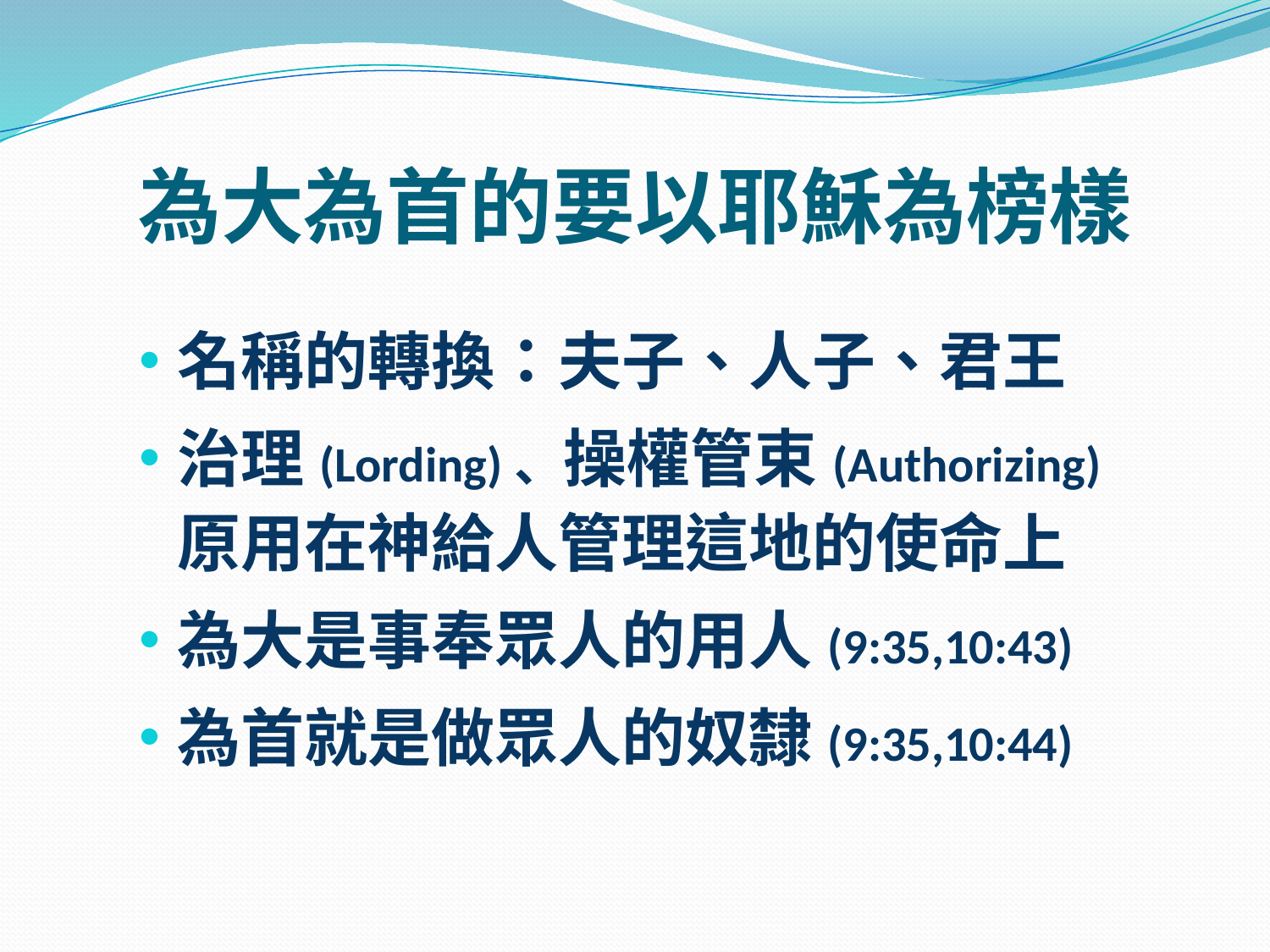

# 為大為首的要以耶穌為榜樣
名稱的轉換：夫子、人子、君王
治理(Lording)、操權管束(Authorizing)原用在神給人管理這地的使命上
為大是事奉眾人的用人(9:35,10:43)
為首就是做眾人的奴隸(9:35,10:44)